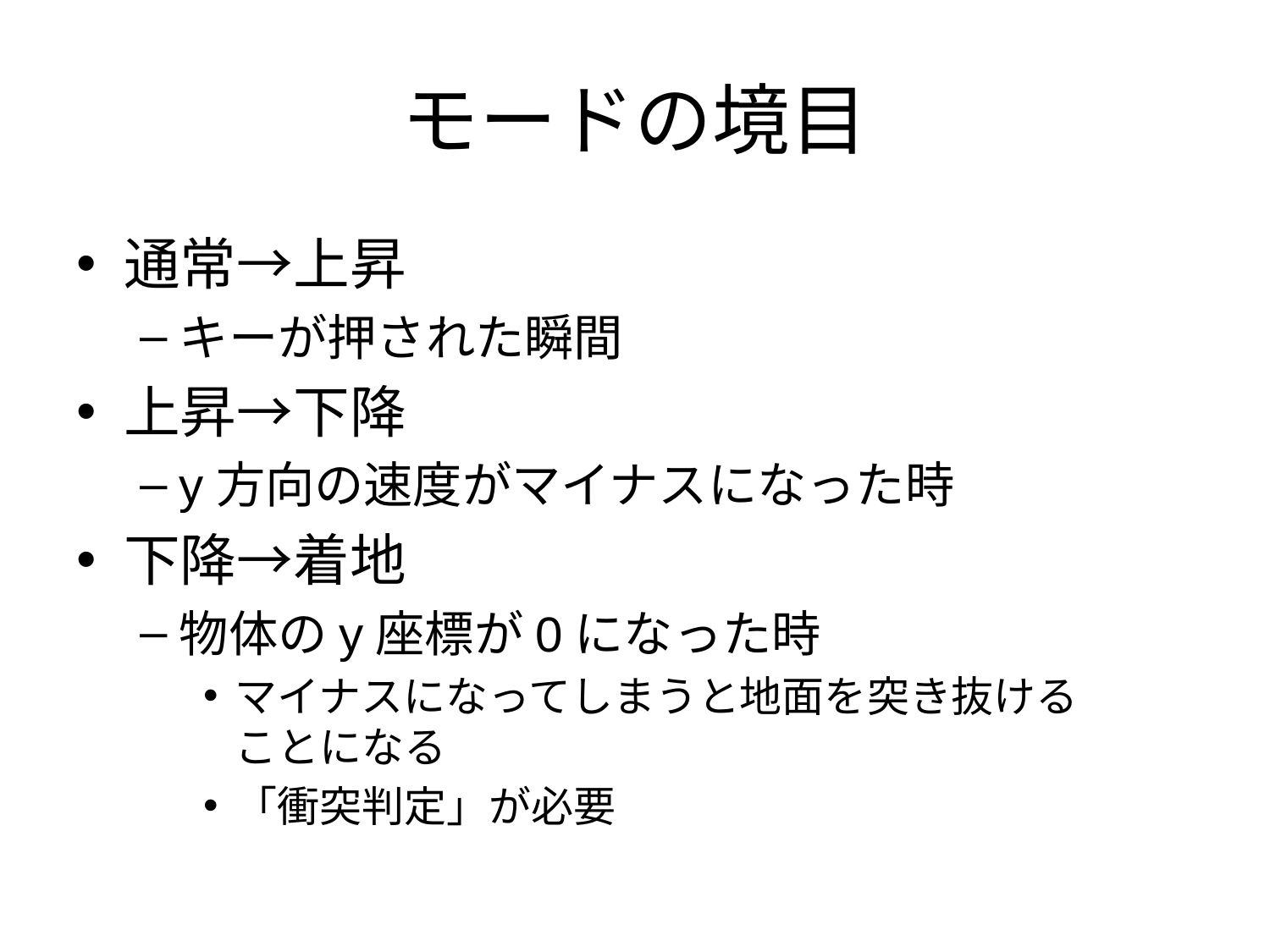

# モードの境目
通常→上昇
キーが押された瞬間
上昇→下降
y方向の速度がマイナスになった時
下降→着地
物体のy座標が0になった時
マイナスになってしまうと地面を突き抜ける
ことになる
「衝突判定」が必要